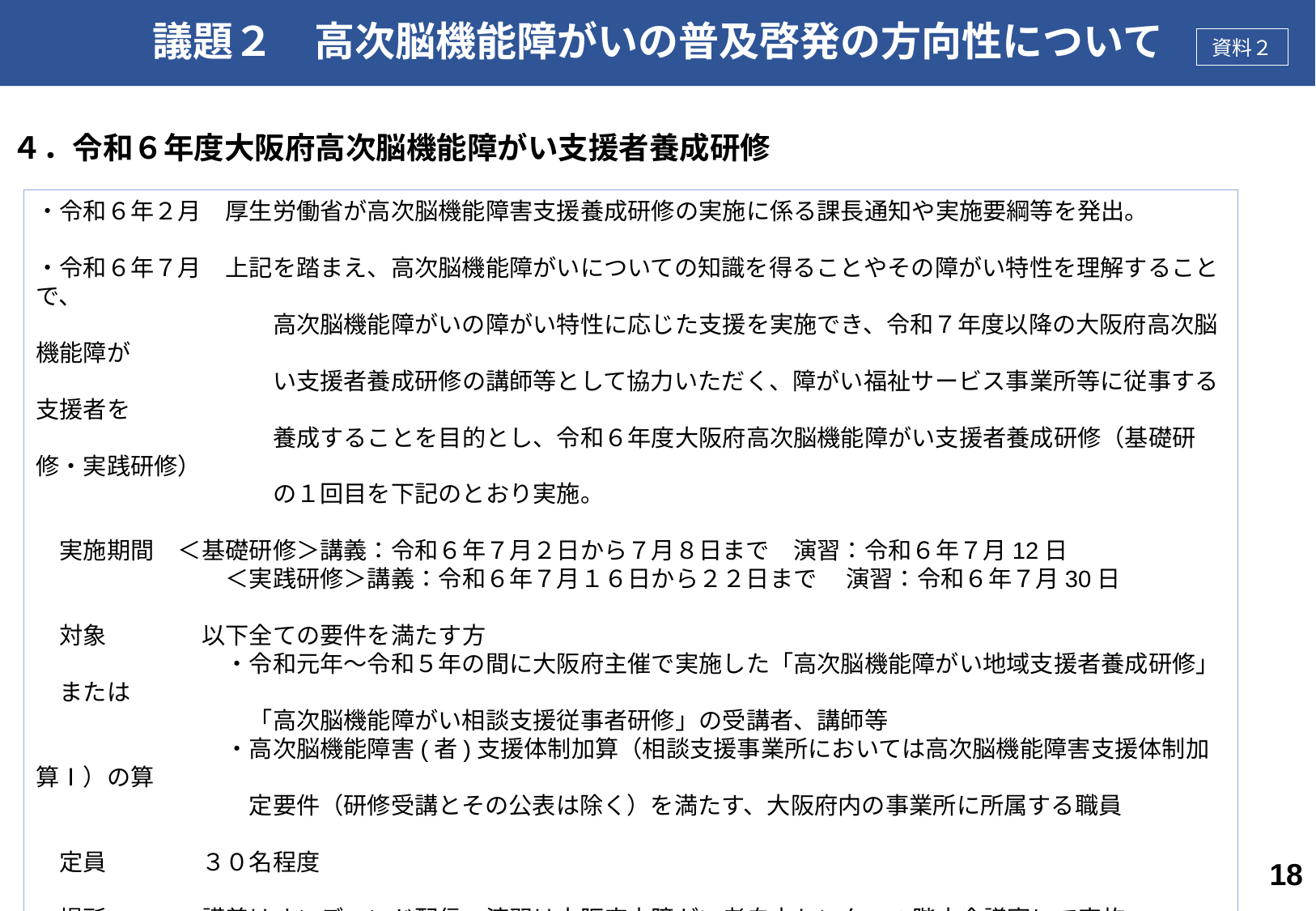

# 議題２　高次脳機能障がいの普及啓発の方向性について
資料２

４．令和６年度大阪府高次脳機能障がい支援者養成研修

・令和６年２月　厚生労働省が高次脳機能障害支援養成研修の実施に係る課長通知や実施要綱等を発出。

・令和６年７月　上記を踏まえ、高次脳機能障がいについての知識を得ることやその障がい特性を理解することで、
　　　　　　　　　　高次脳機能障がいの障がい特性に応じた支援を実施でき、令和７年度以降の大阪府高次脳機能障が
　　　　　　　　　　い支援者養成研修の講師等として協力いただく、障がい福祉サービス事業所等に従事する支援者を
　　　　　　　　　　養成することを目的とし、令和６年度大阪府高次脳機能障がい支援者養成研修（基礎研修・実践研修）
　　　　　　　　　　の１回目を下記のとおり実施。

　実施期間　＜基礎研修＞講義：令和６年７月２日から７月８日まで　演習：令和６年７月12日
　　　　　　　　＜実践研修＞講義：令和６年７月１６日から２２日まで　 演習：令和６年７月30日

　対象　　　　以下全ての要件を満たす方
　　　　　　　　・令和元年～令和５年の間に大阪府主催で実施した「高次脳機能障がい地域支援者養成研修」　または
　　　　　　　　　「高次脳機能障がい相談支援従事者研修」の受講者、講師等
　　　　　　　　・高次脳機能障害(者)支援体制加算（相談支援事業所においては高次脳機能障害支援体制加算Ⅰ）の算
　　　　　　　　　定要件（研修受講とその公表は除く）を満たす、大阪府内の事業所に所属する職員

　定員　　　　３０名程度

　場所　　　　講義はオンデマンド配信。演習は大阪府立障がい者自立センター1階大会議室にて実施。

　修了証書　全カリキュラムを修了した受講者には、国が実施要綱で定める標準的なカリキュラムと同等の内容である
　　　　　　　　として、「これに準ずるものとして都道府県知事が認める研修」の修了証書を大阪府知事名で交付。

18